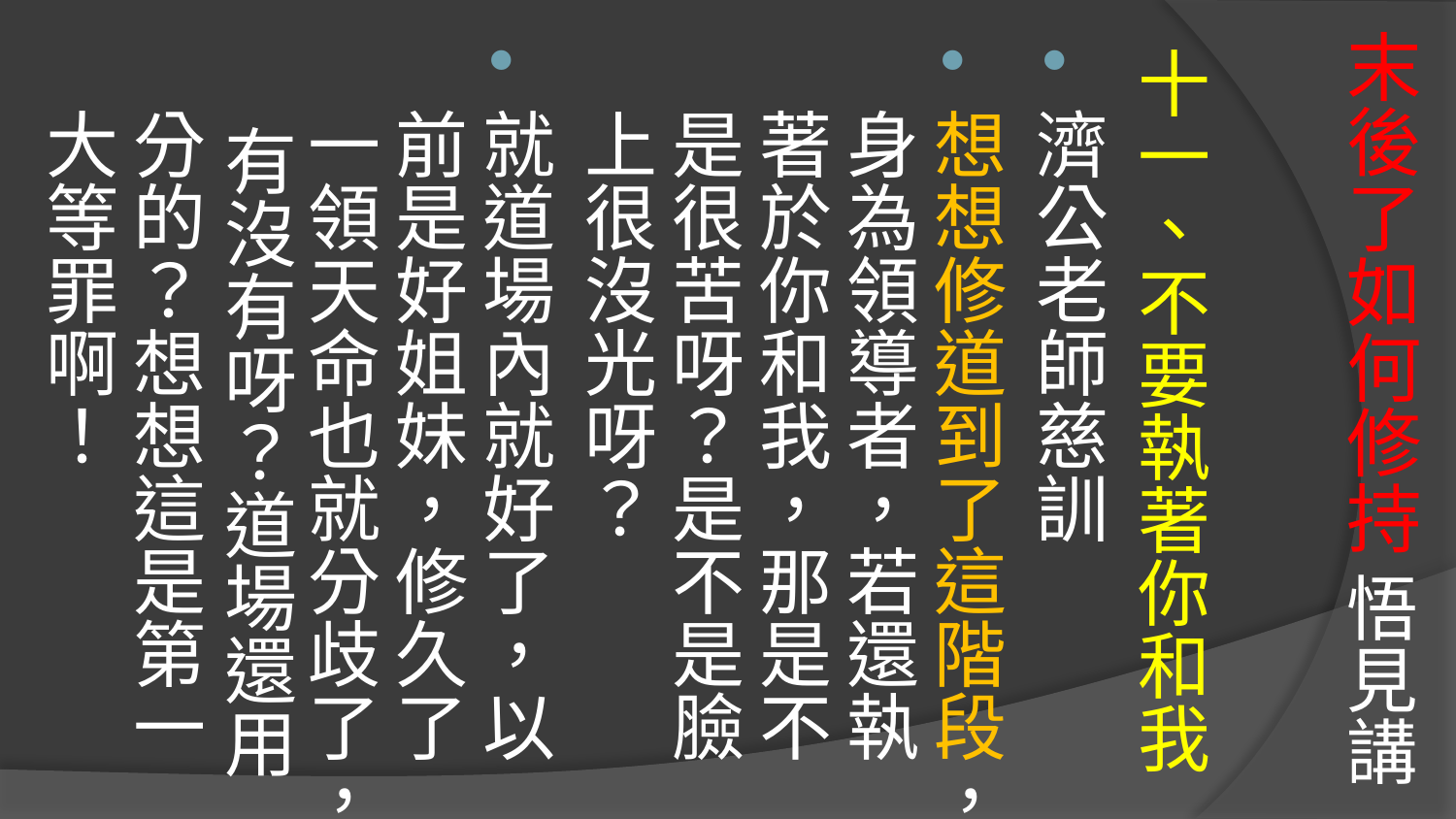

# 末後了如何修持 悟見講
十一、不要執著你和我
濟公老師慈訓
想想修道到了這階段，身為領導者，若還執著於你和我，那是不是很苦呀？是不是臉上很沒光呀？
就道場內就好了，以前是好姐妹，修久了一領天命也就分歧了， 有沒有呀？道場還用分的？想想這是第一大等罪啊！